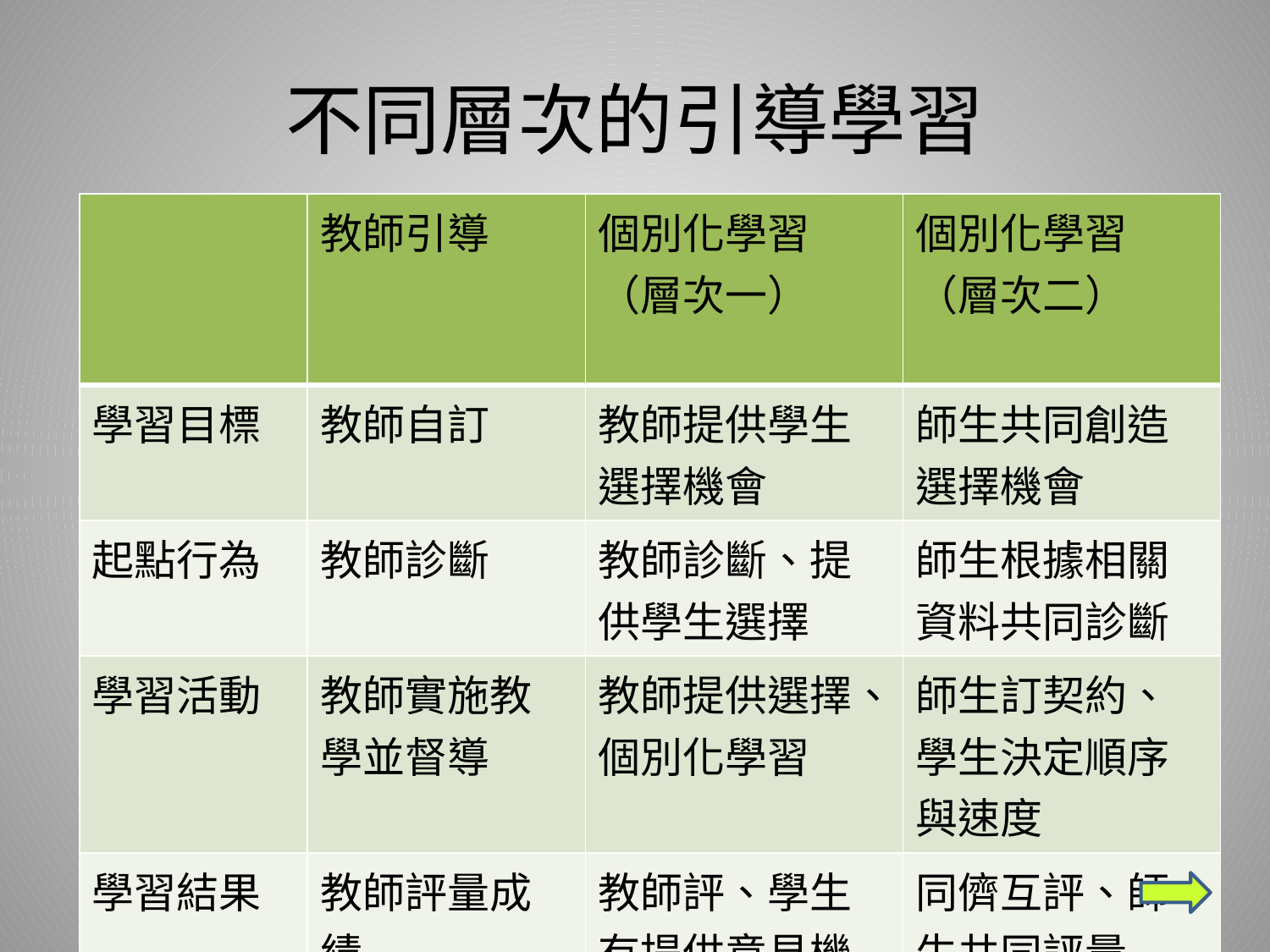

# 不同層次的引導學習
|  | 教師引導 | 個別化學習（層次一） | 個別化學習（層次二） |
| --- | --- | --- | --- |
| 學習目標 | 教師自訂 | 教師提供學生選擇機會 | 師生共同創造選擇機會 |
| 起點行為 | 教師診斷 | 教師診斷、提供學生選擇 | 師生根據相關資料共同診斷 |
| 學習活動 | 教師實施教學並督導 | 教師提供選擇、個別化學習 | 師生訂契約、學生決定順序與速度 |
| 學習結果 | 教師評量成績 | 教師評、學生有提供意見機會 | 同儕互評、師生共同評量 |